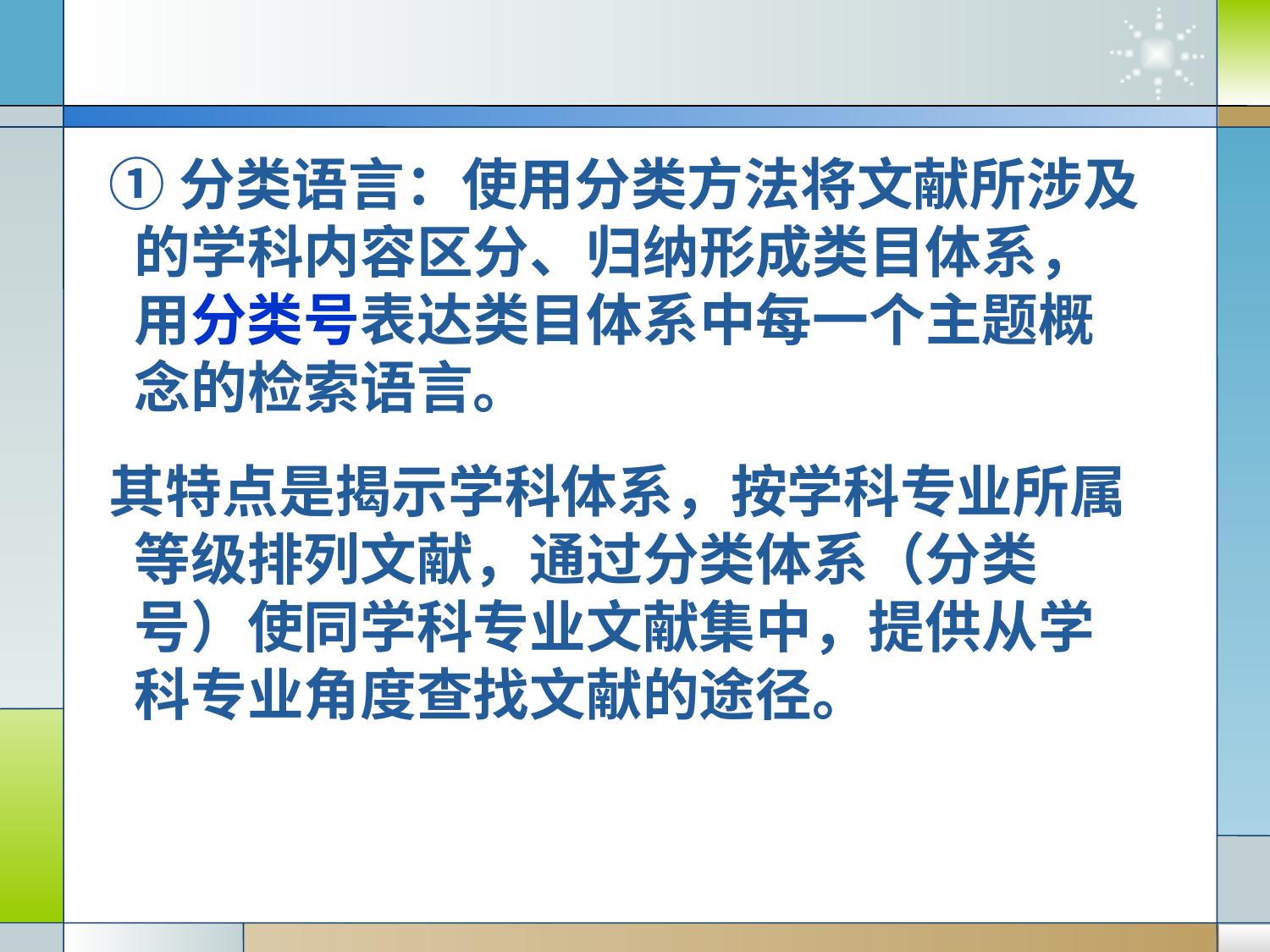

①分类语言：使用分类方法将文献所涉及的学科内容区分、归纳形成类目体系，用分类号表达类目体系中每一个主题概念的检索语言。

其特点是揭示学科体系，按学科专业所属等级排列文献，通过分类体系（分类号）使同学科专业文献集中，提供从学科专业角度查找文献的途径。